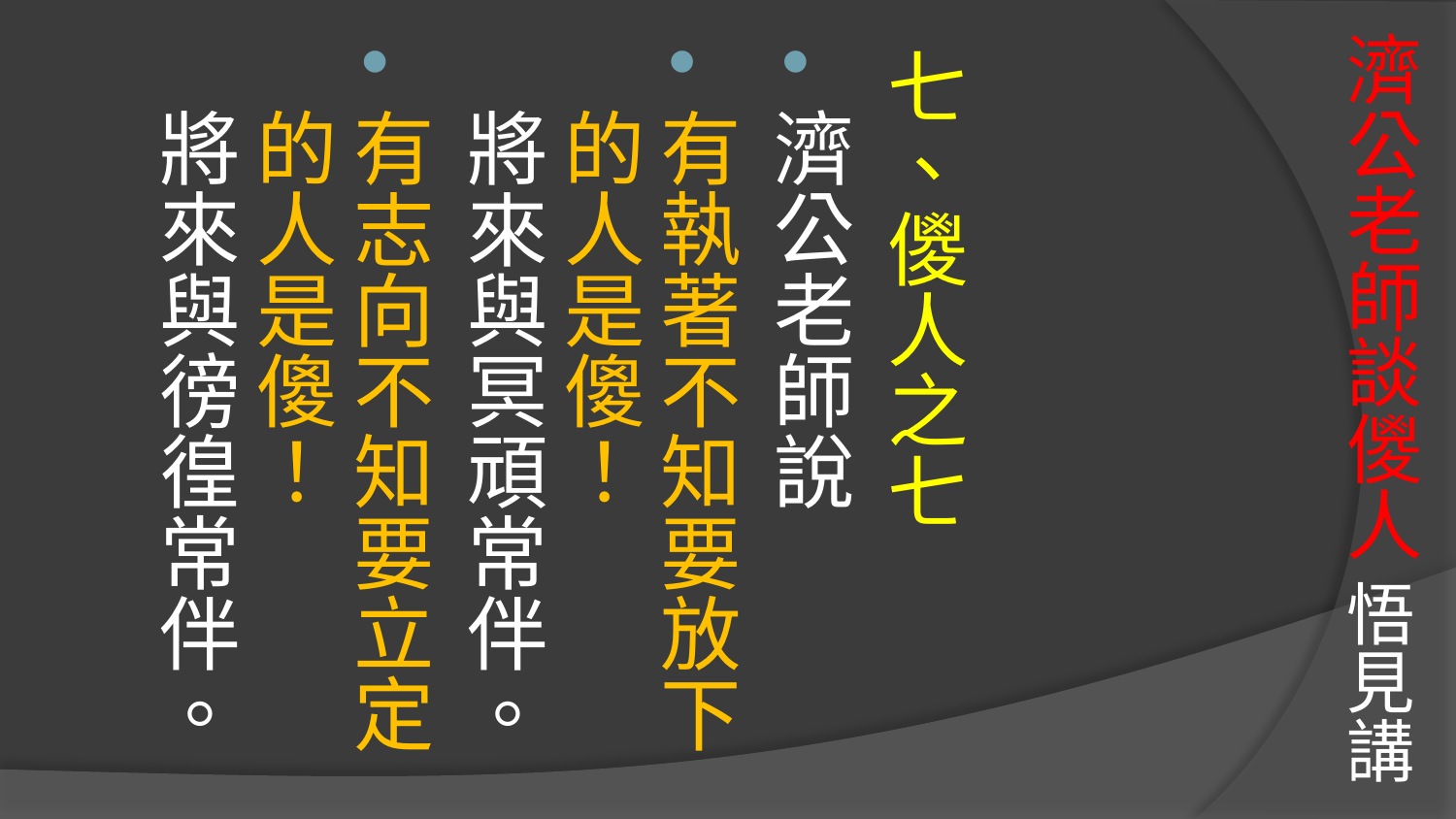

# 濟公老師談儍人 悟見講
七、儍人之七
濟公老師說
有執著不知要放下的人是傻！
將來與冥頑常伴。
有志向不知要立定的人是傻！
將來與徬徨常伴。